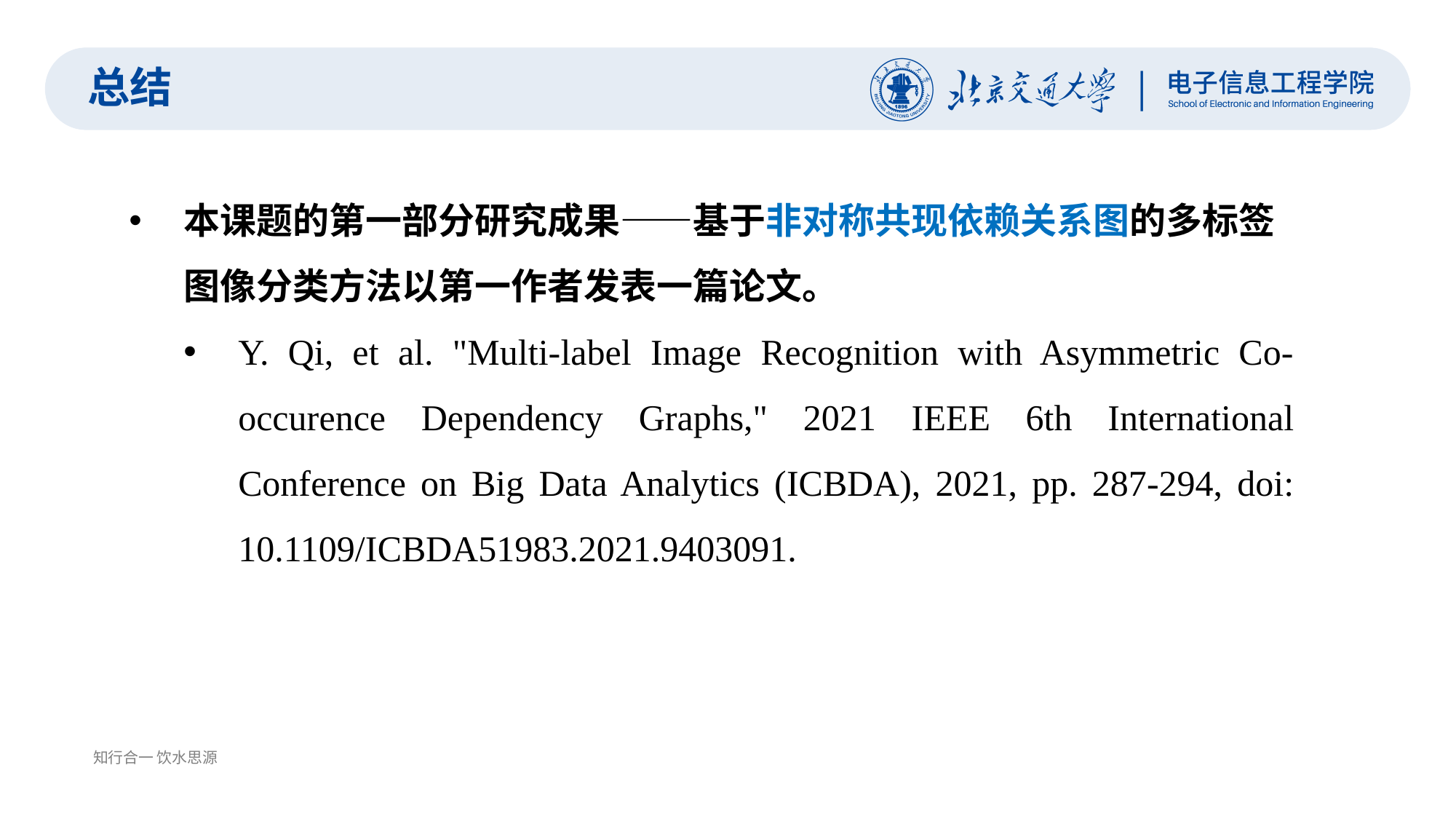

总结
本课题的第一部分研究成果——基于非对称共现依赖关系图的多标签图像分类方法以第一作者发表一篇论文。
Y. Qi, et al. "Multi-label Image Recognition with Asymmetric Co-occurence Dependency Graphs," 2021 IEEE 6th International Conference on Big Data Analytics (ICBDA), 2021, pp. 287-294, doi: 10.1109/ICBDA51983.2021.9403091.

知行合一 饮水思源